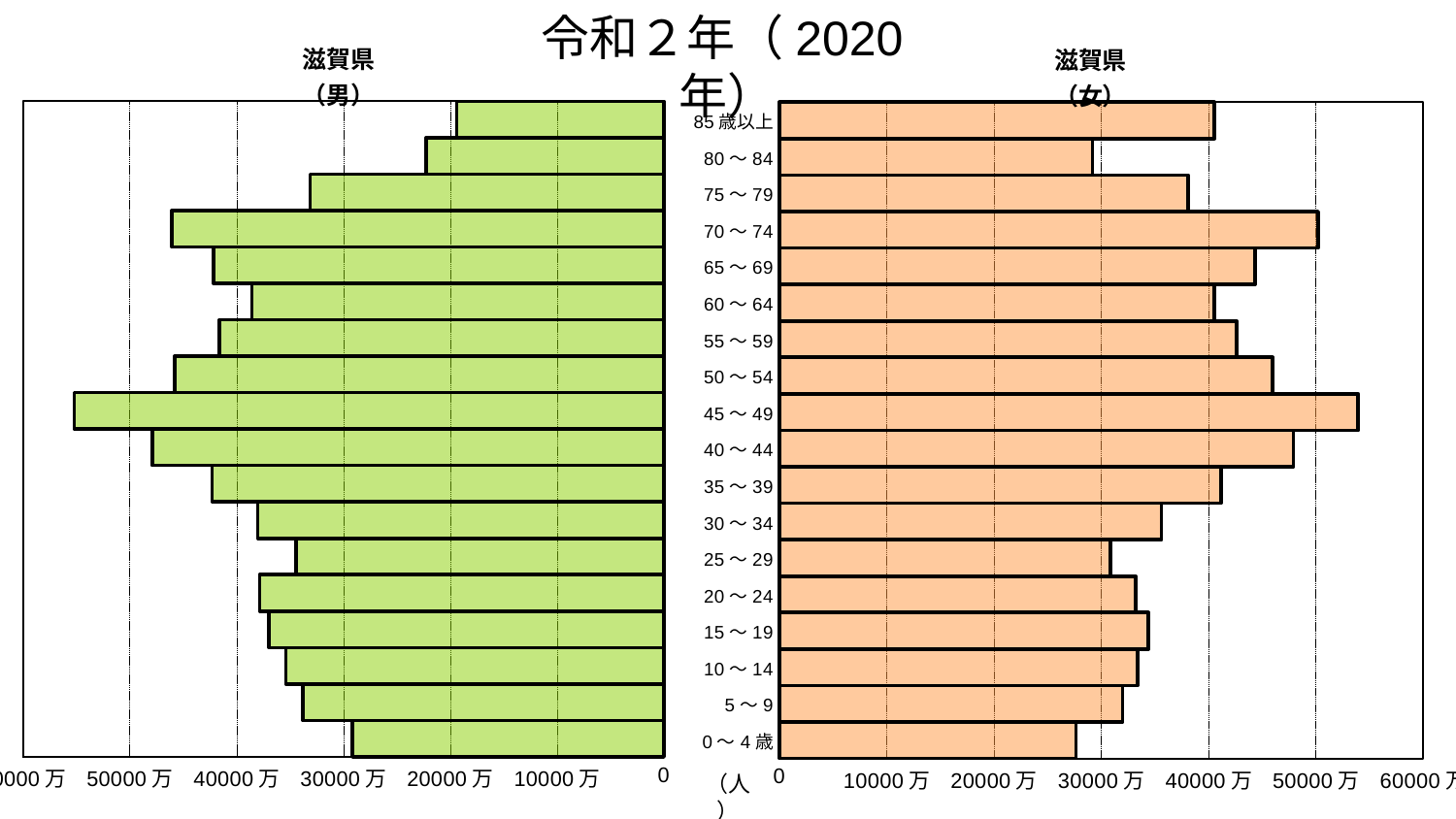

令和２年（2020年）

### Chart: 滋賀県
（女）

| Category | 滋賀県 |
|---|---|
| 0～4歳 | 27627.0 |
| 5～9 | 31987.0 |
| 10～14 | 33383.0 |
| 15～19 | 34390.0 |
| 20～24 | 33204.0 |
| 25～29 | 30847.0 |
| 30～34 | 35611.0 |
| 35～39 | 41152.0 |
| 40～44 | 47910.0 |
| 45～49 | 53940.0 |
| 50～54 | 45976.0 |
| 55～59 | 42601.0 |
| 60～64 | 40531.0 |
| 65～69 | 44327.0 |
| 70～74 | 50208.0 |
| 75～79 | 38092.0 |
| 80～84 | 29193.0 |
| 85歳以上 | 40529.0 |

### Chart: 滋賀県
（男）

| Category | 滋賀県 |
|---|---|
| 0～4歳 | 29164.0 |
| 5～9 | 33807.0 |
| 10～14 | 35401.0 |
| 15～19 | 36960.0 |
| 20～24 | 37834.0 |
| 25～29 | 34415.0 |
| 30～34 | 38018.0 |
| 35～39 | 42299.0 |
| 40～44 | 47910.0 |
| 45～49 | 55207.0 |
| 50～54 | 45796.0 |
| 55～59 | 41611.0 |
| 60～64 | 38569.0 |
| 65～69 | 42169.0 |
| 70～74 | 46062.0 |
| 75～79 | 33105.0 |
| 80～84 | 22238.0 |
| 85歳以上 | 19388.0 |
（人）